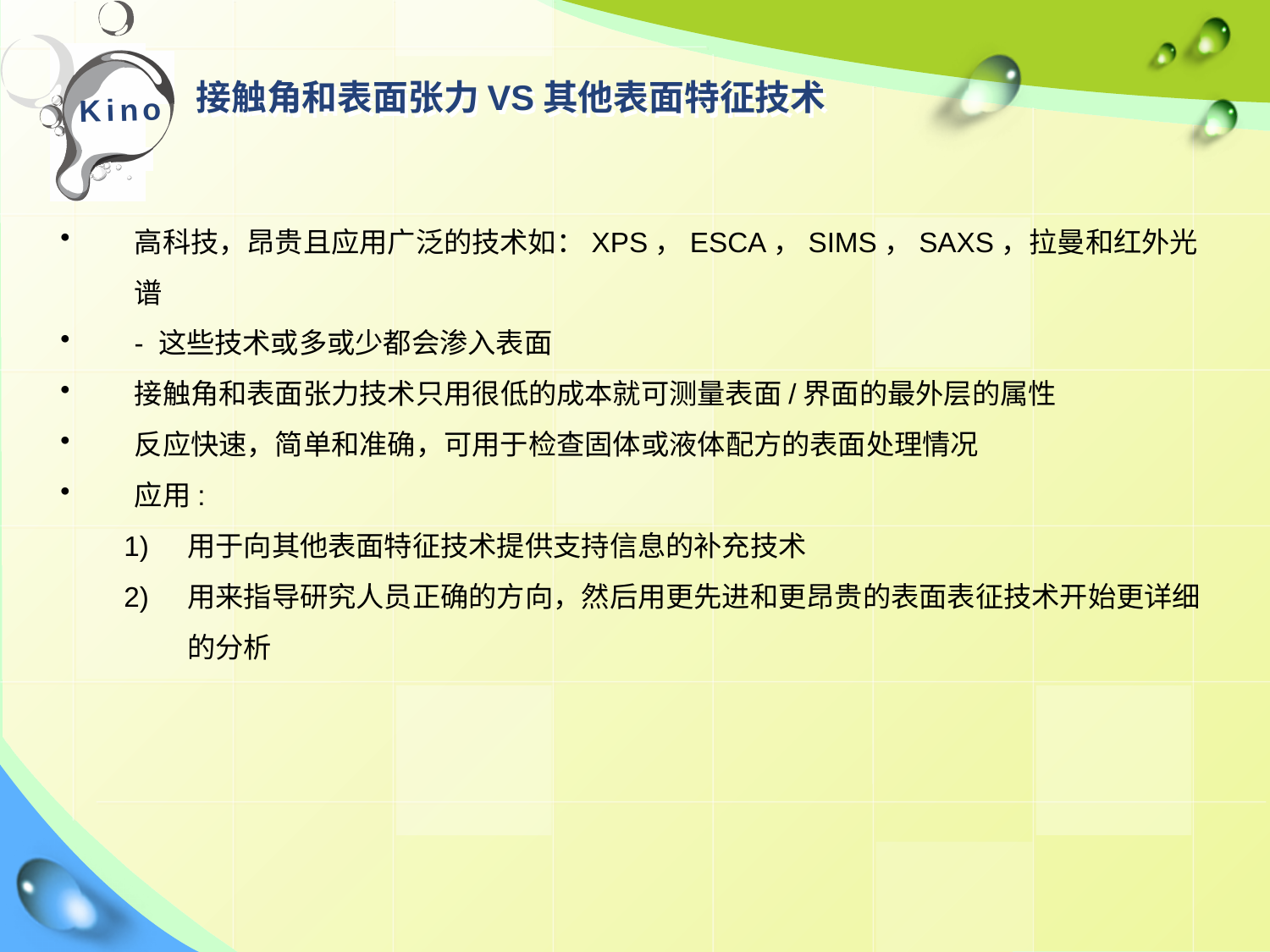

# 接触角和表面张力VS其他表面特征技术
高科技，昂贵且应用广泛的技术如：XPS，ESCA，SIMS，SAXS，拉曼和红外光谱
- 这些技术或多或少都会渗入表面
接触角和表面张力技术只用很低的成本就可测量表面/界面的最外层的属性
反应快速，简单和准确，可用于检查固体或液体配方的表面处理情况
应用:
用于向其他表面特征技术提供支持信息的补充技术
用来指导研究人员正确的方向，然后用更先进和更昂贵的表面表征技术开始更详细的分析